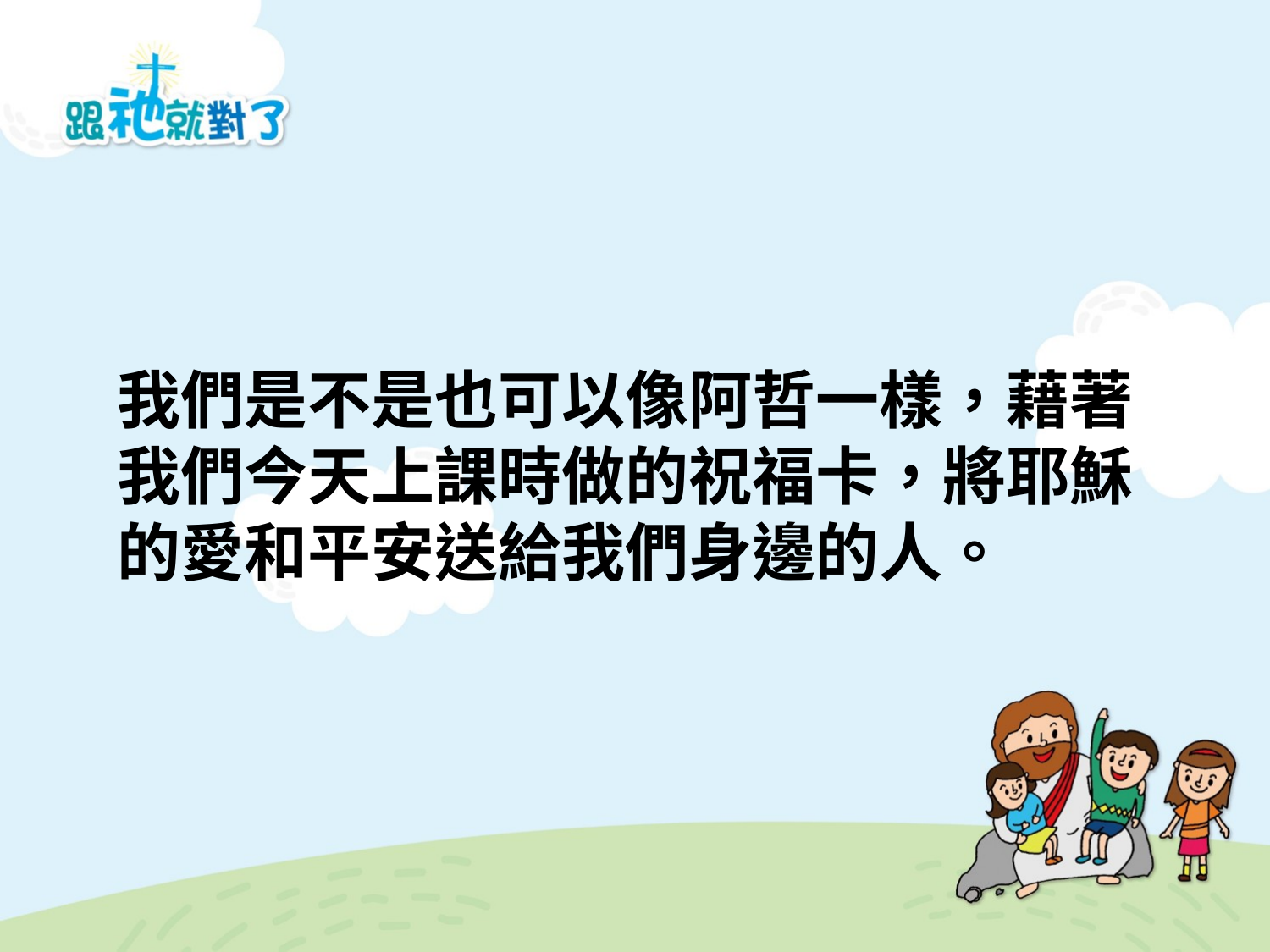

我們是不是也可以像阿哲一樣，藉著我們今天上課時做的祝福卡，將耶穌的愛和平安送給我們身邊的人。